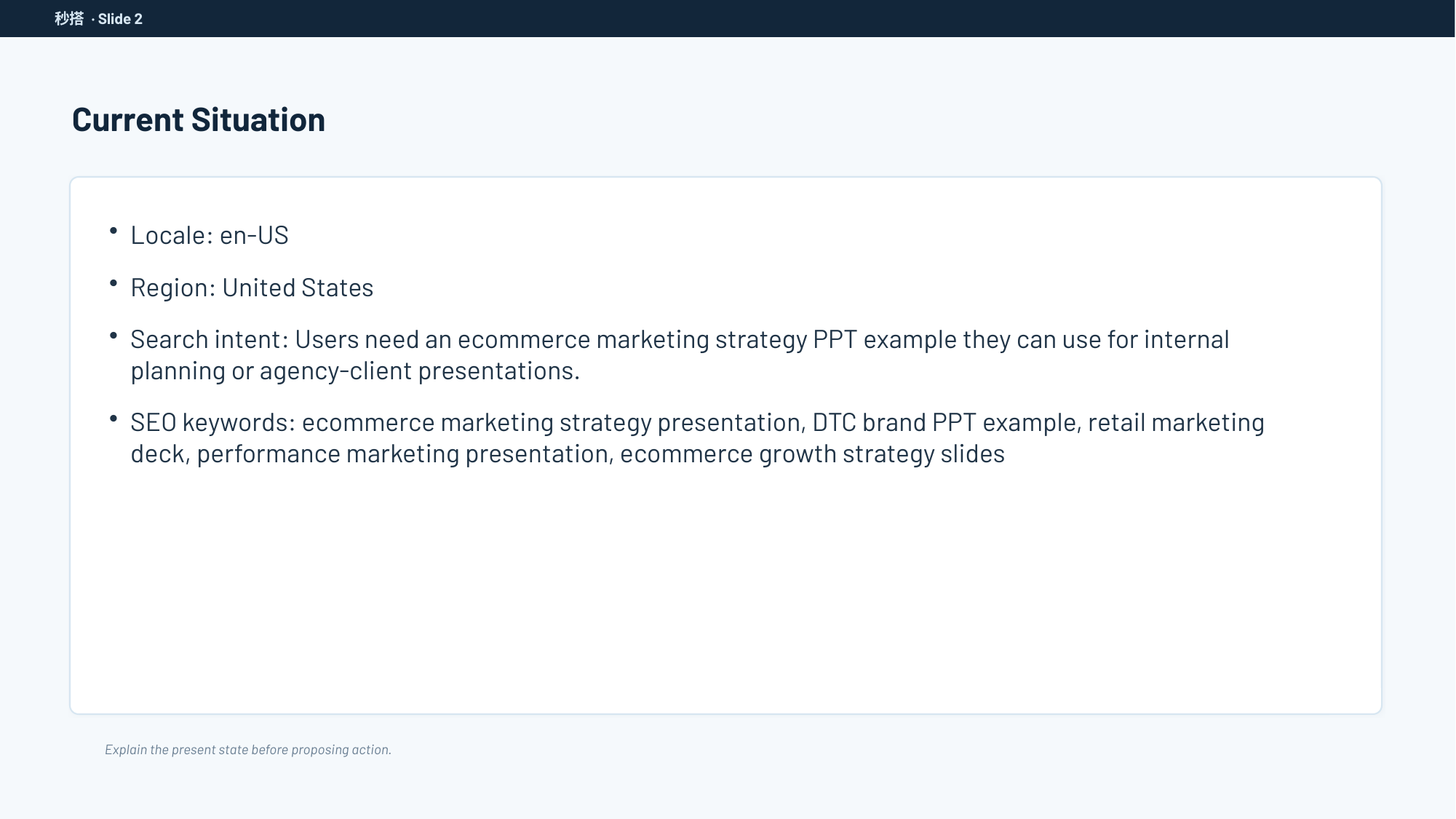

秒搭 · Slide 2
Current Situation

Locale: en-US
Region: United States
Search intent: Users need an ecommerce marketing strategy PPT example they can use for internal planning or agency-client presentations.
SEO keywords: ecommerce marketing strategy presentation, DTC brand PPT example, retail marketing deck, performance marketing presentation, ecommerce growth strategy slides
Explain the present state before proposing action.